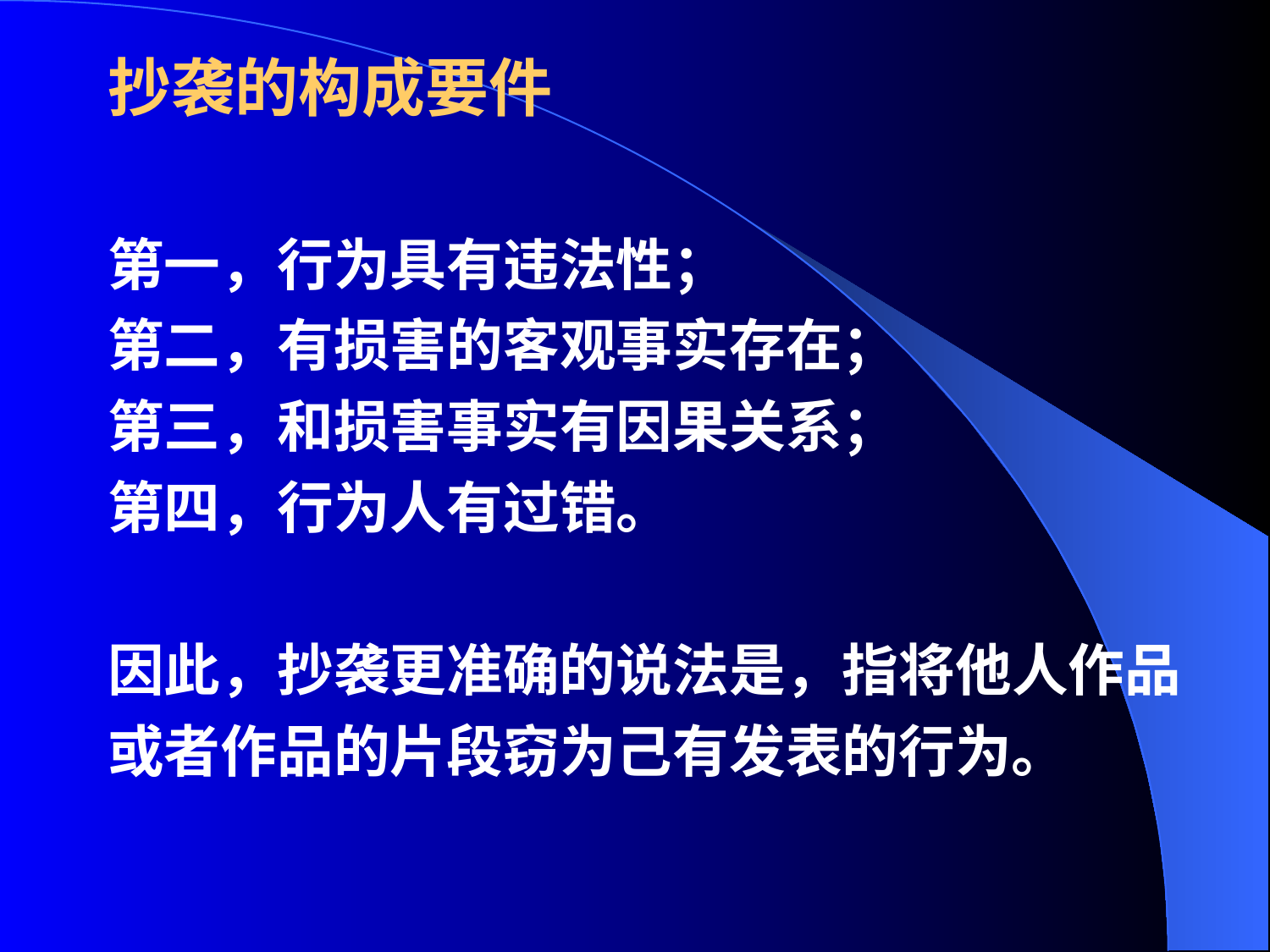

抄袭的构成要件

第一，行为具有违法性；
第二，有损害的客观事实存在；
第三，和损害事实有因果关系；
第四，行为人有过错。

因此，抄袭更准确的说法是，指将他人作品或者作品的片段窃为己有发表的行为。